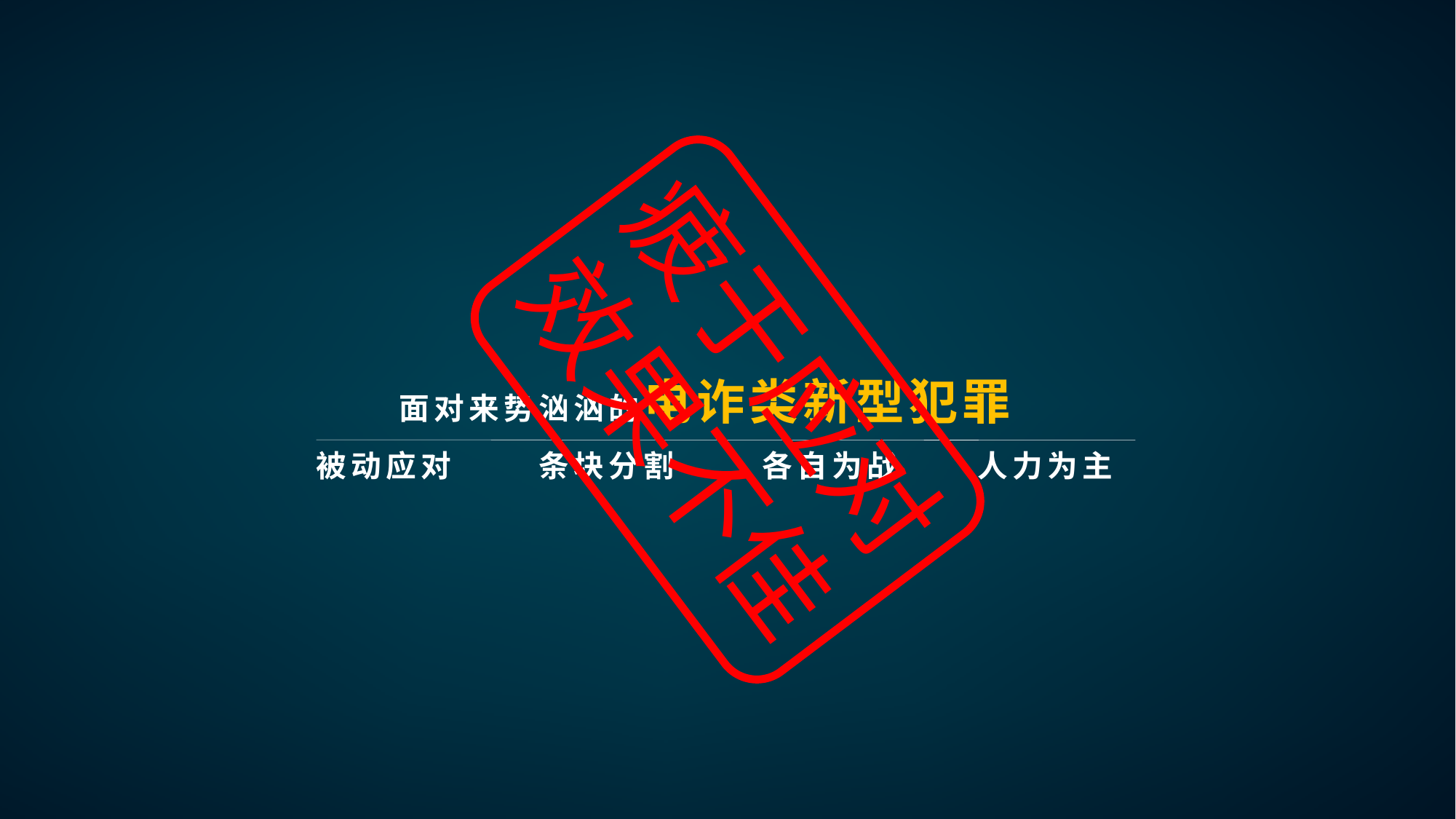

疲于应对效果不佳
面对来势汹汹的电诈类新型犯罪
被动应对
条块分割
各自为战
人力为主